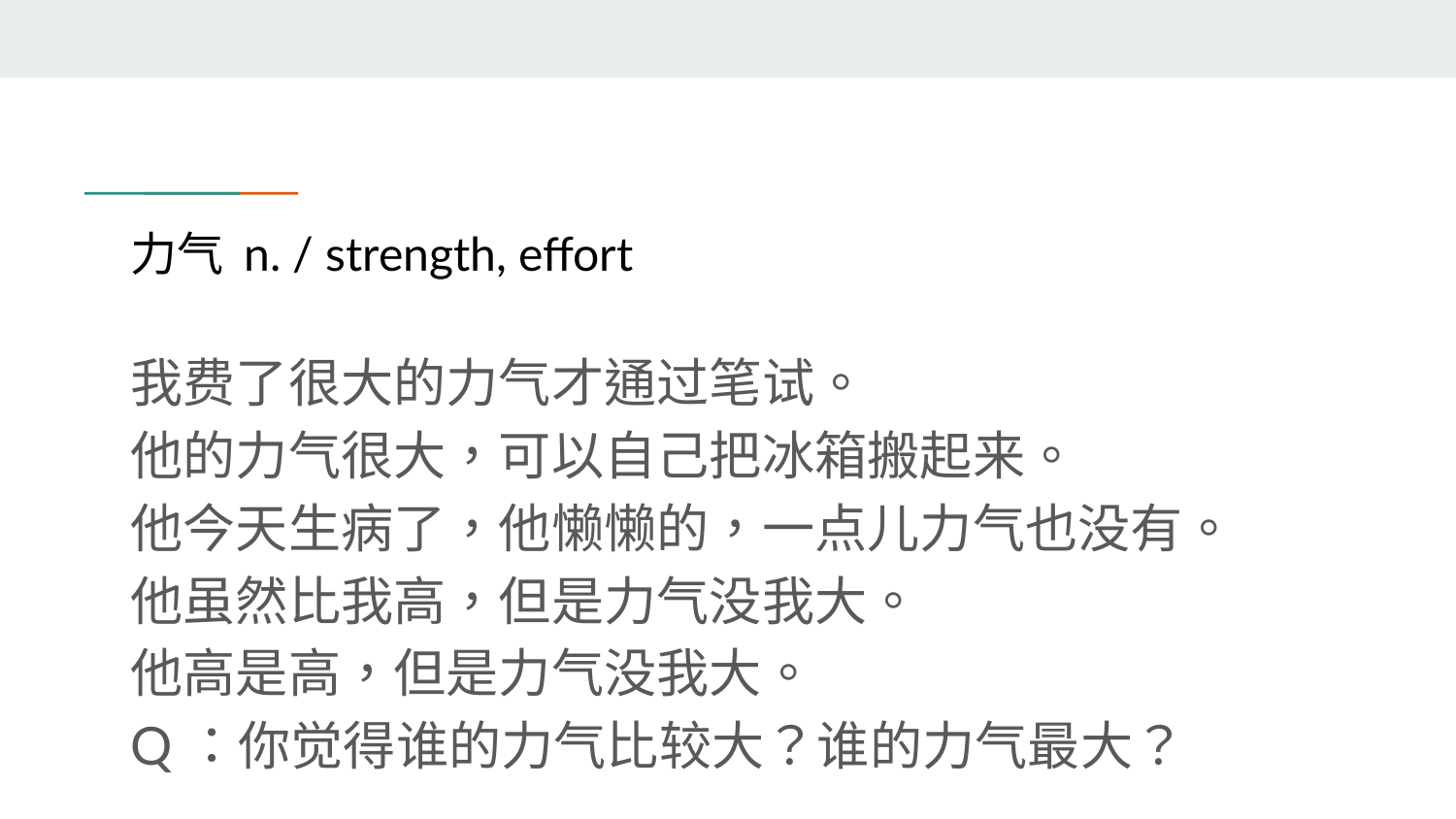

# 力气 n. / strength, effort
我费了很大的力气才通过笔试。
他的力气很大，可以自己把冰箱搬起来。
他今天生病了，他懒懒的，一点儿力气也没有。
他虽然比我高，但是力气没我大。
他高是高，但是力气没我大。
Q：你觉得谁的力气比较大？谁的力气最大？